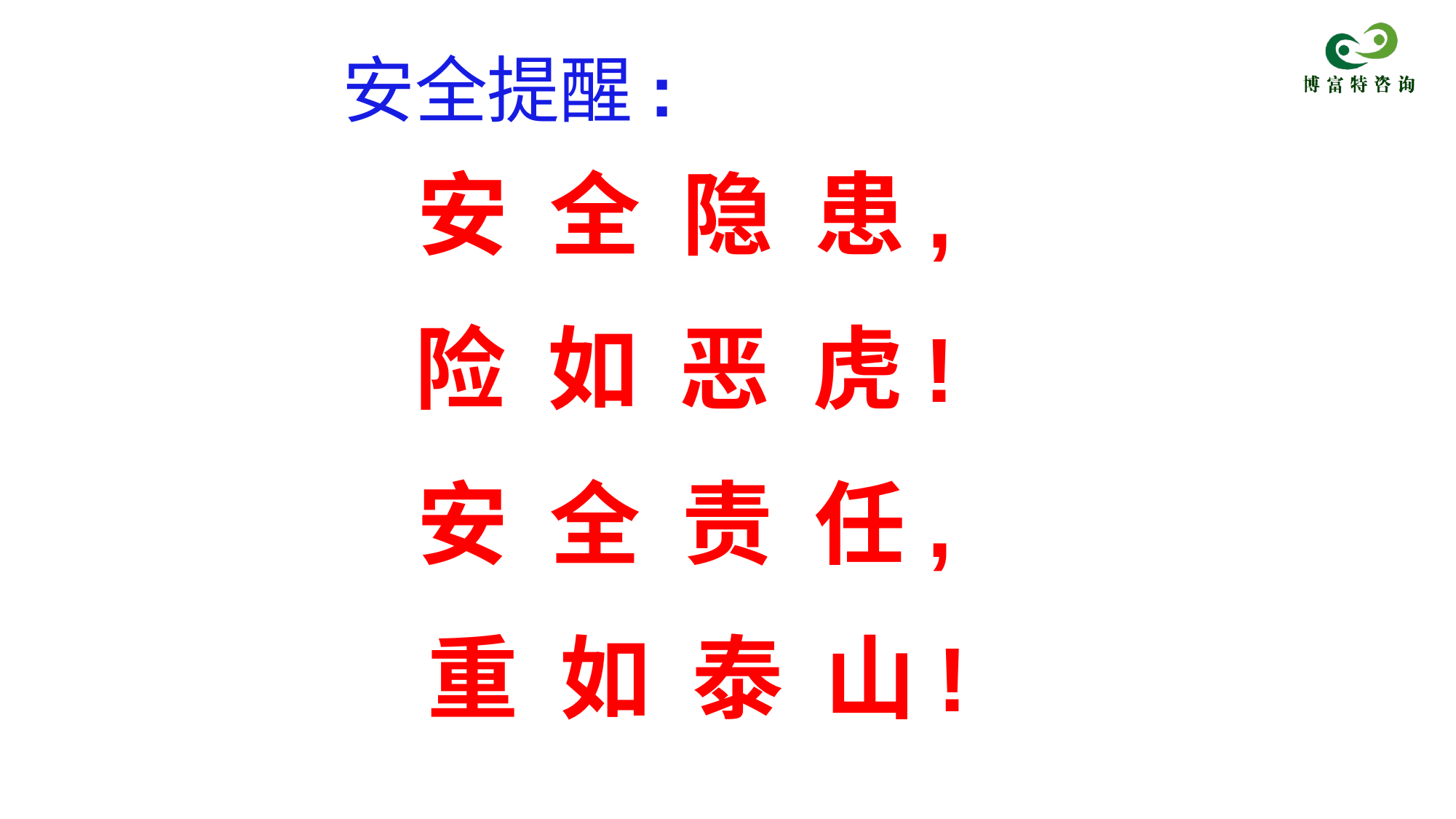

安全提醒:
安  全  隐  患,
险  如  恶  虎!
安  全  责  任,
重  如  泰  山!